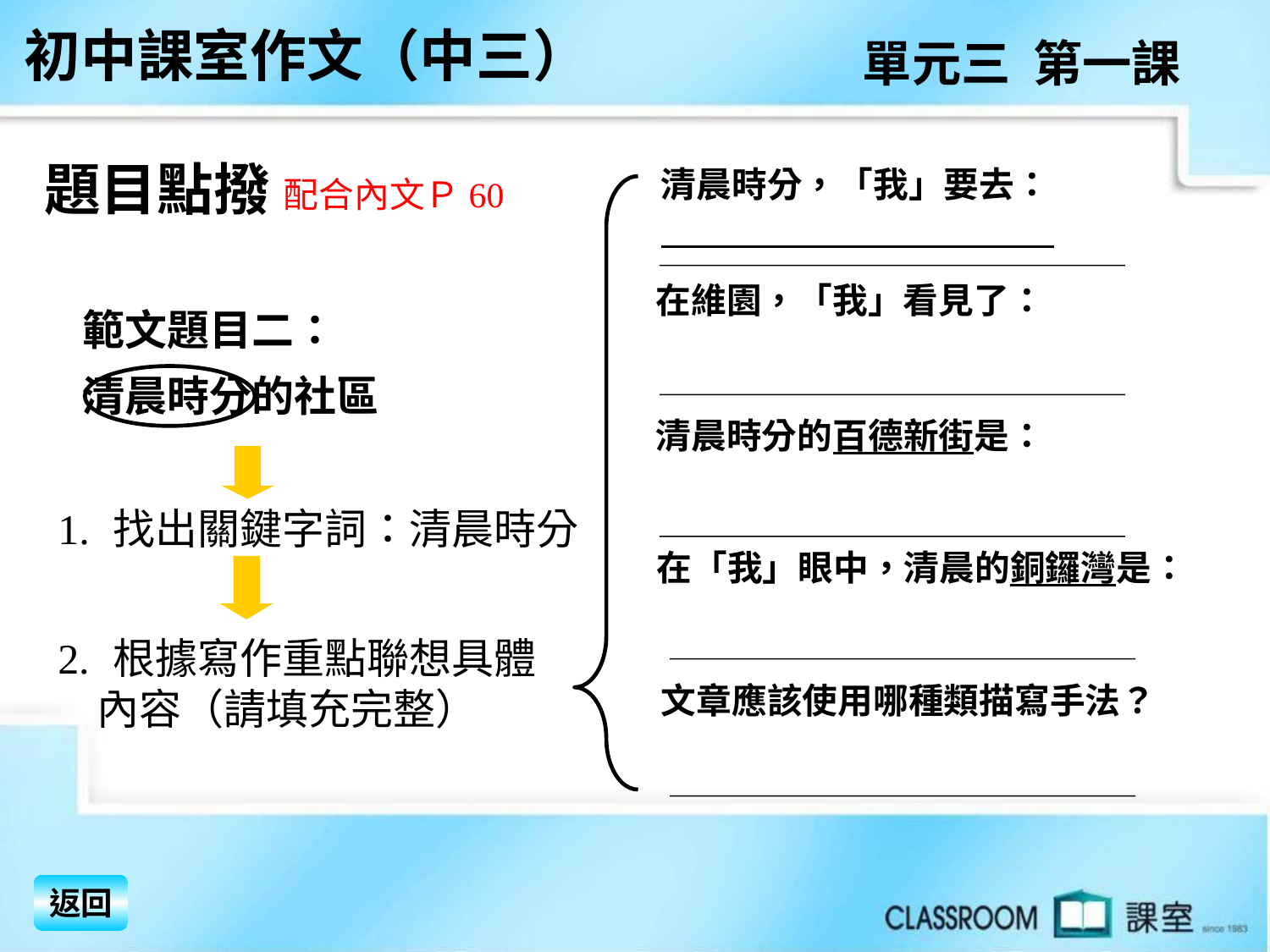

初中課室作文（中三）
單元三  第一課
題目點撥
清晨時分，「我」要去：

配合內文Ｐ60

在維園，「我」看見了：
範文題目二：
清晨時分的社區

清晨時分的百德新街是：

1. 找出關鍵字詞：清晨時分

在「我」眼中，清晨的銅鑼灣是：

2. 根據寫作重點聯想具體
   內容（請填充完整）

文章應該使用哪種類描寫手法？

返回